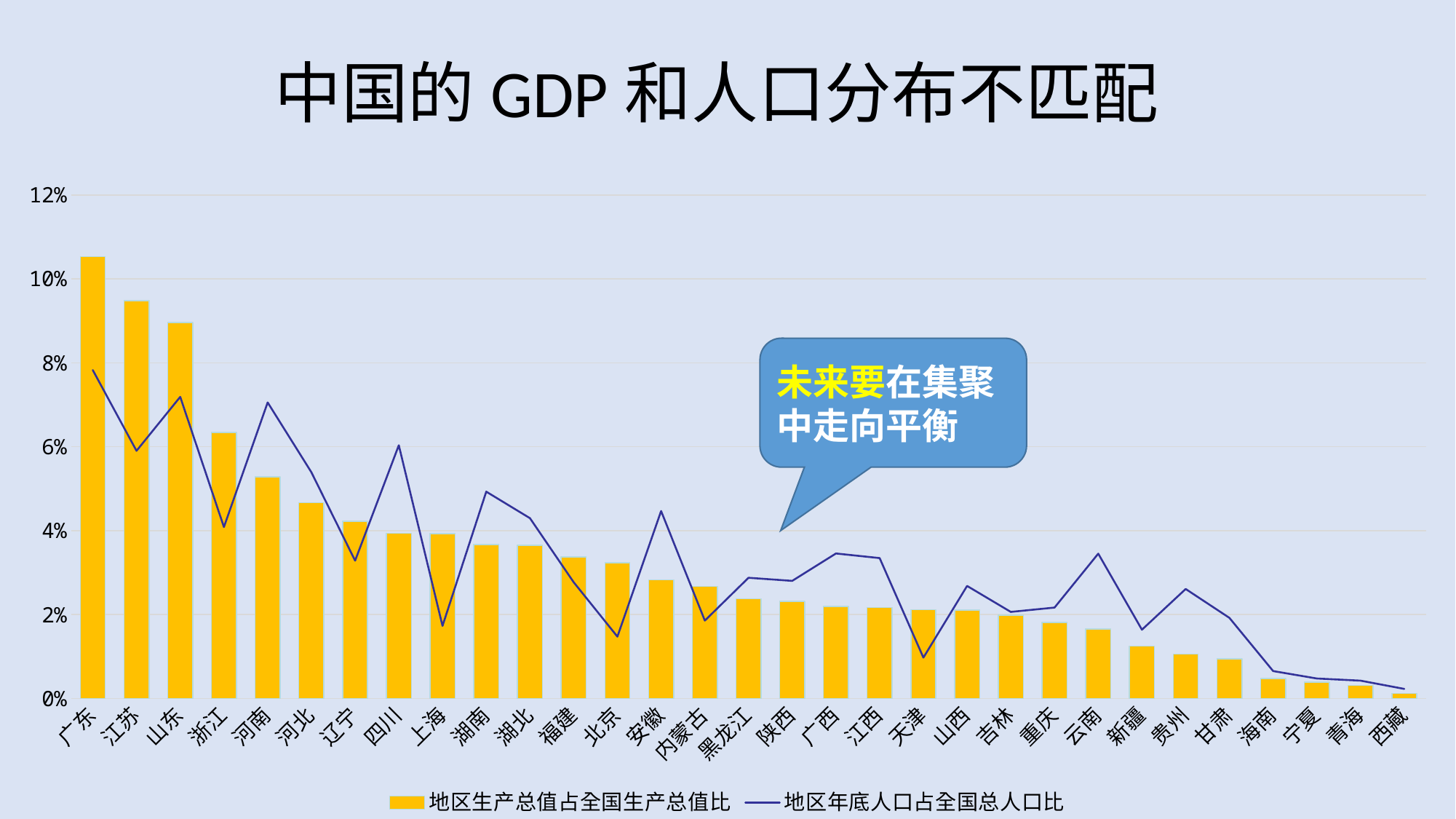

# 中国的GDP和人口分布不匹配

### Chart

| Category | 地区生产总值占全国生产总值比 | 地区年底人口占全国总人口比 |
|---|---|---|
| 广东 | 0.105282927162216 | 0.0782601282351463 |
| 江苏 | 0.0947860410392146 | 0.0590196476146485 |
| 山东 | 0.0896250724100904 | 0.0718749035353771 |
| 浙江 | 0.0634316853627726 | 0.0408372729315581 |
| 河南 | 0.0528378520333939 | 0.0705472239371093 |
| 河北 | 0.0466643033544671 | 0.0539132330441822 |
| 辽宁 | 0.0422322578203527 | 0.0328234903607317 |
| 四川 | 0.0393222628333721 | 0.0603389229427899 |
| 上海 | 0.039277644694964 | 0.017271595203333 |
| 湖南 | 0.036696611234083 | 0.0492834338539489 |
| 湖北 | 0.0365356427193644 | 0.042946293044105 |
| 福建 | 0.0337201466614226 | 0.0276822567063009 |
| 北京 | 0.0322934187628058 | 0.0147154395581801 |
| 安徽 | 0.0282795023883174 | 0.0446440816624433 |
| 内蒙古 | 0.0267068159743644 | 0.01853750517941 |
| 黑龙江 | 0.0237244938409694 | 0.0287462083421776 |
| 陕西 | 0.0231636324006304 | 0.0280072643356652 |
| 广西 | 0.0218968662484811 | 0.0345344364900903 |
| 江西 | 0.0216255193236696 | 0.0334396124233036 |
| 天津 | 0.0211065760523377 | 0.00970773408199331 |
| 山西 | 0.0210525766643155 | 0.0267953064574109 |
| 吉林 | 0.0198323735437869 | 0.0206053532970771 |
| 重庆 | 0.0181345961746147 | 0.0216436929553834 |
| 云南 | 0.0165297160577179 | 0.0344891250113887 |
| 新疆 | 0.0124415276436024 | 0.0163668557534406 |
| 贵州 | 0.0105302467618729 | 0.026070770735805 |
| 甘肃 | 0.00942872788951011 | 0.0191894780080663 |
| 海南 | 0.00472380239711063 | 0.00650636368880447 |
| 宁夏 | 0.00386610449032598 | 0.00472799281861008 |
| 青海 | 0.00308993193079686 | 0.00422180980398094 |
| 西藏 | 0.0011611241290568 | 0.00225256798753844 |
未来要在集聚中走向平衡